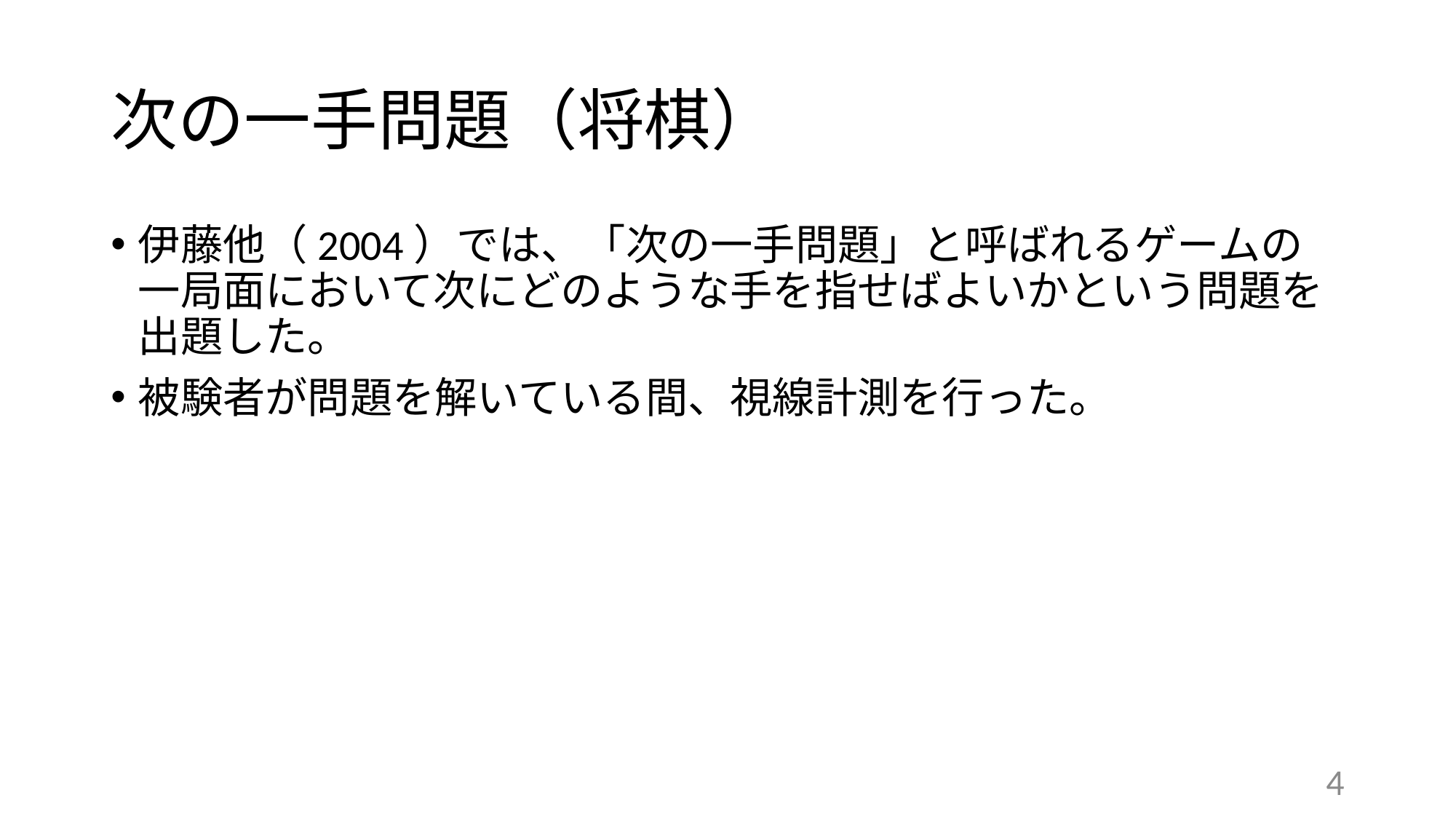

# 次の一手問題（将棋）
伊藤他（2004）では、「次の一手問題」と呼ばれるゲームの一局面において次にどのような手を指せばよいかという問題を出題した。
被験者が問題を解いている間、視線計測を行った。

4